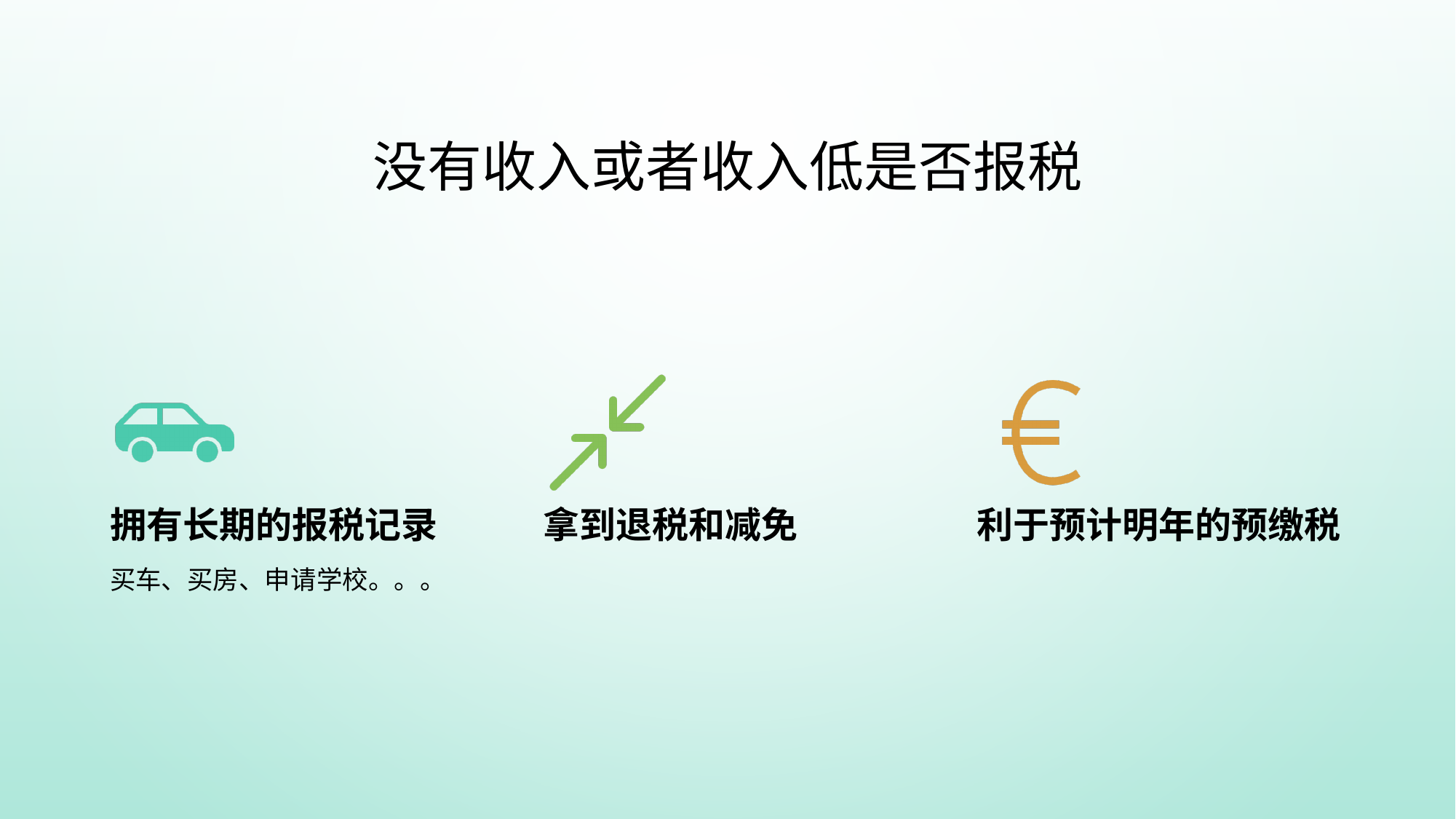

# 没有收入或者收入低是否报税
拥有长期的报税记录
买车、买房、申请学校。。。
拿到退税和减免
利于预计明年的预缴税